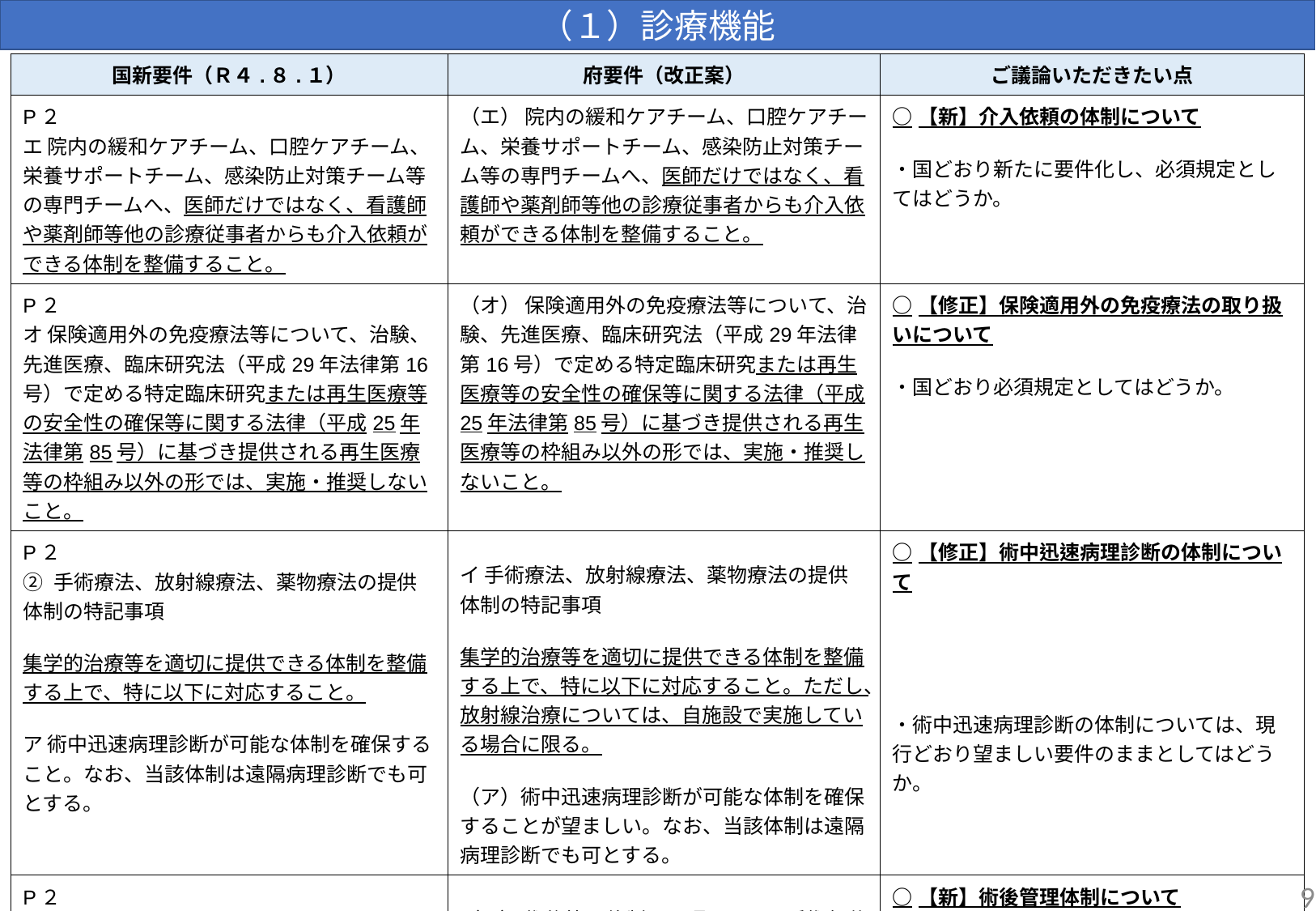

（１）診療機能
| 国新要件（Ｒ４.８.１） | 府要件（改正案） | ご議論いただきたい点 |
| --- | --- | --- |
| P２ エ 院内の緩和ケアチーム、口腔ケアチーム、栄養サポートチーム、感染防止対策チーム等の専門チームへ、医師だけではなく、看護師や薬剤師等他の診療従事者からも介入依頼ができる体制を整備すること。 | （エ） 院内の緩和ケアチーム、口腔ケアチーム、栄養サポートチーム、感染防止対策チーム等の専門チームへ、医師だけではなく、看護師や薬剤師等他の診療従事者からも介入依頼ができる体制を整備すること。 | ○【新】介入依頼の体制について ・国どおり新たに要件化し、必須規定としてはどうか。 |
| P２ オ 保険適用外の免疫療法等について、治験、先進医療、臨床研究法（平成29年法律第16号）で定める特定臨床研究または再生医療等の安全性の確保等に関する法律（平成25年法律第85号）に基づき提供される再生医療等の枠組み以外の形では、実施・推奨しないこと。 | （オ） 保険適用外の免疫療法等について、治験、先進医療、臨床研究法（平成29年法律第16号）で定める特定臨床研究または再生医療等の安全性の確保等に関する法律（平成25年法律第85号）に基づき提供される再生医療等の枠組み以外の形では、実施・推奨しないこと。 | ○【修正】保険適用外の免疫療法の取り扱いについて ・国どおり必須規定としてはどうか。 |
| P２ ② 手術療法、放射線療法、薬物療法の提供体制の特記事項 集学的治療等を適切に提供できる体制を整備する上で、特に以下に対応すること。 ア 術中迅速病理診断が可能な体制を確保すること。なお、当該体制は遠隔病理診断でも可とする。 | イ 手術療法、放射線療法、薬物療法の提供体制の特記事項 集学的治療等を適切に提供できる体制を整備する上で、特に以下に対応すること。ただし、放射線治療については、自施設で実施している場合に限る。 （ア）術中迅速病理診断が可能な体制を確保することが望ましい。なお、当該体制は遠隔病理診断でも可とする。 | ○【修正】術中迅速病理診断の体制について ・術中迅速病理診断の体制については、現行どおり望ましい要件のままとしてはどうか。 |
| P２ イ 術後管理体制の一環として、手術部位感染に関するサーベイランスを実施すること【必須化】。その際、厚生労働省院内感染対策サーベイランス事業（ＪＡＮＩＳ）へ登録していることが望ましい。【新】 | （イ） 術後管理体制の一環として、手術部位感染に関するサーベイランスを実施することが望ましい。 その際、厚生労働省院内感染対策サーベイランス事業（ＪＡＮＩＳ）へ登録していることが望ましい。 | ○【新】術後管理体制について ・手術部位感染に関するサーベイランスを実施することについては、現行どおり望ましい要件のままとしてはどうか。 ・ＪＡＮＩＳへ登録については、国どおり、新たに要件化し、望ましい規定としてはどうか。 |
9